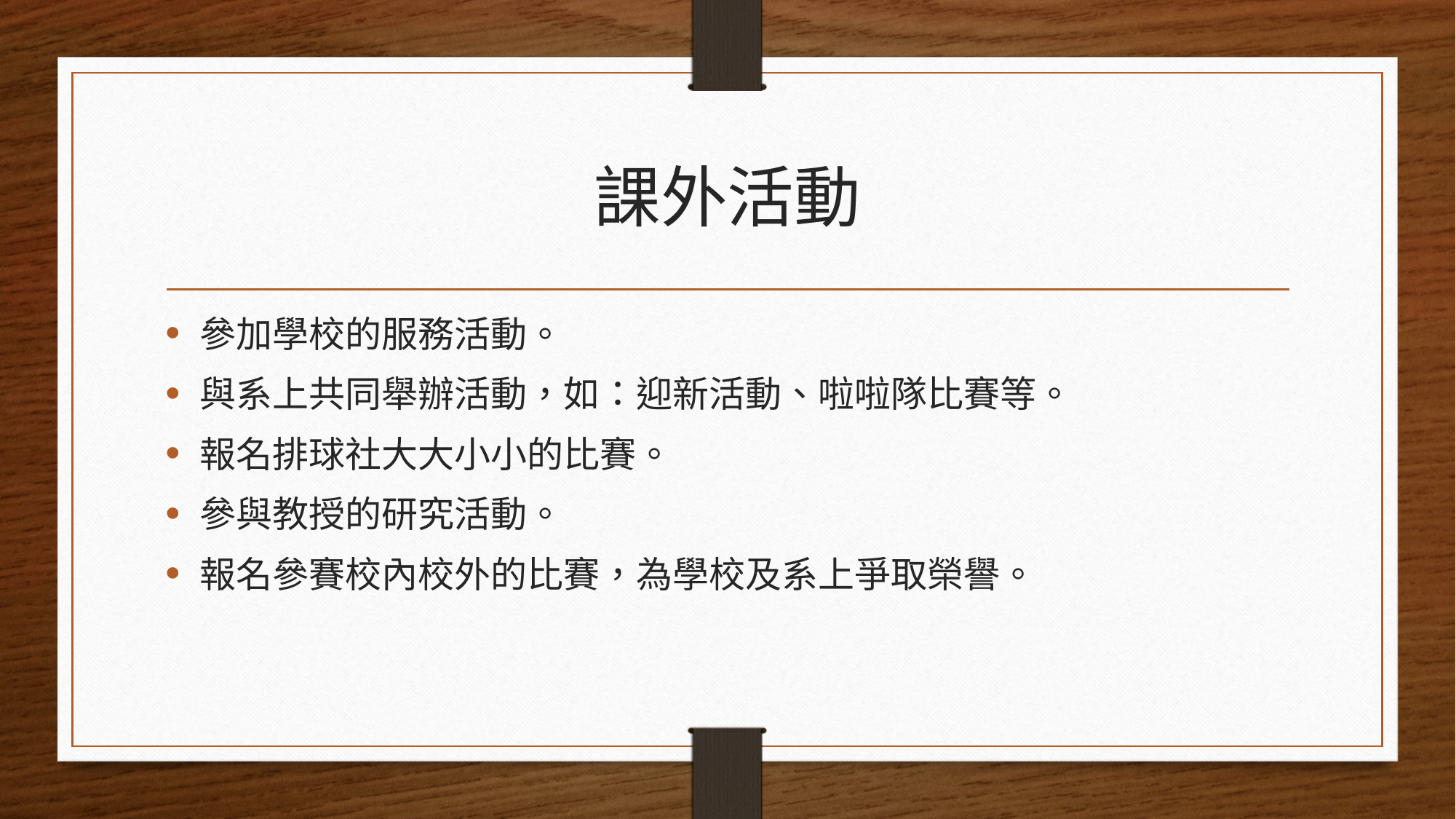

# 課外活動
參加學校的服務活動。
與系上共同舉辦活動，如：迎新活動、啦啦隊比賽等。
報名排球社大大小小的比賽。
參與教授的研究活動。
報名參賽校內校外的比賽，為學校及系上爭取榮譽。